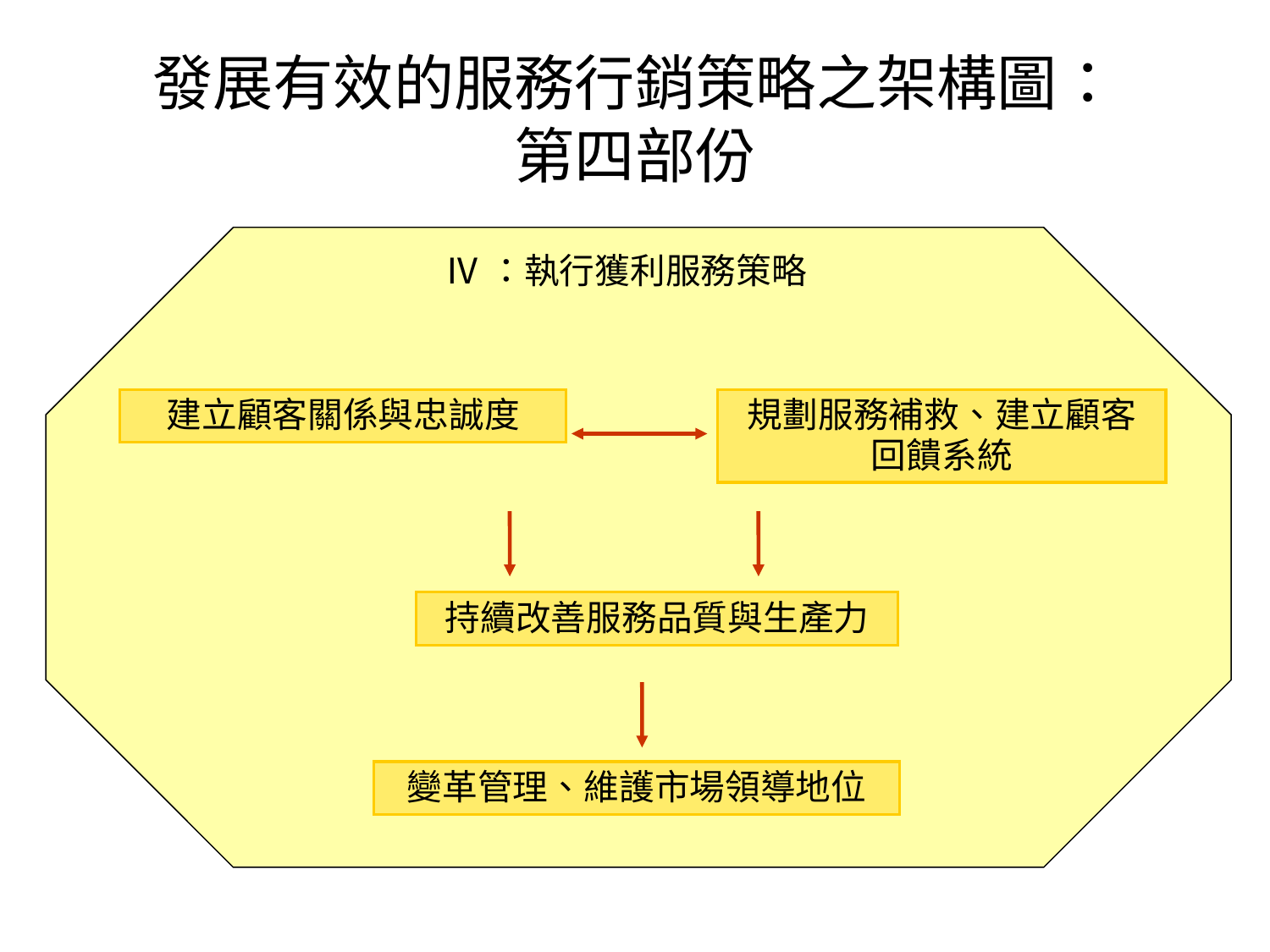

# 發展有效的服務行銷策略之架構圖： 第四部份

Ⅳ：執行獲利服務策略
建立顧客關係與忠誠度
規劃服務補救、建立顧客回饋系統

持續改善服務品質與生產力

變革管理、維護市場領導地位